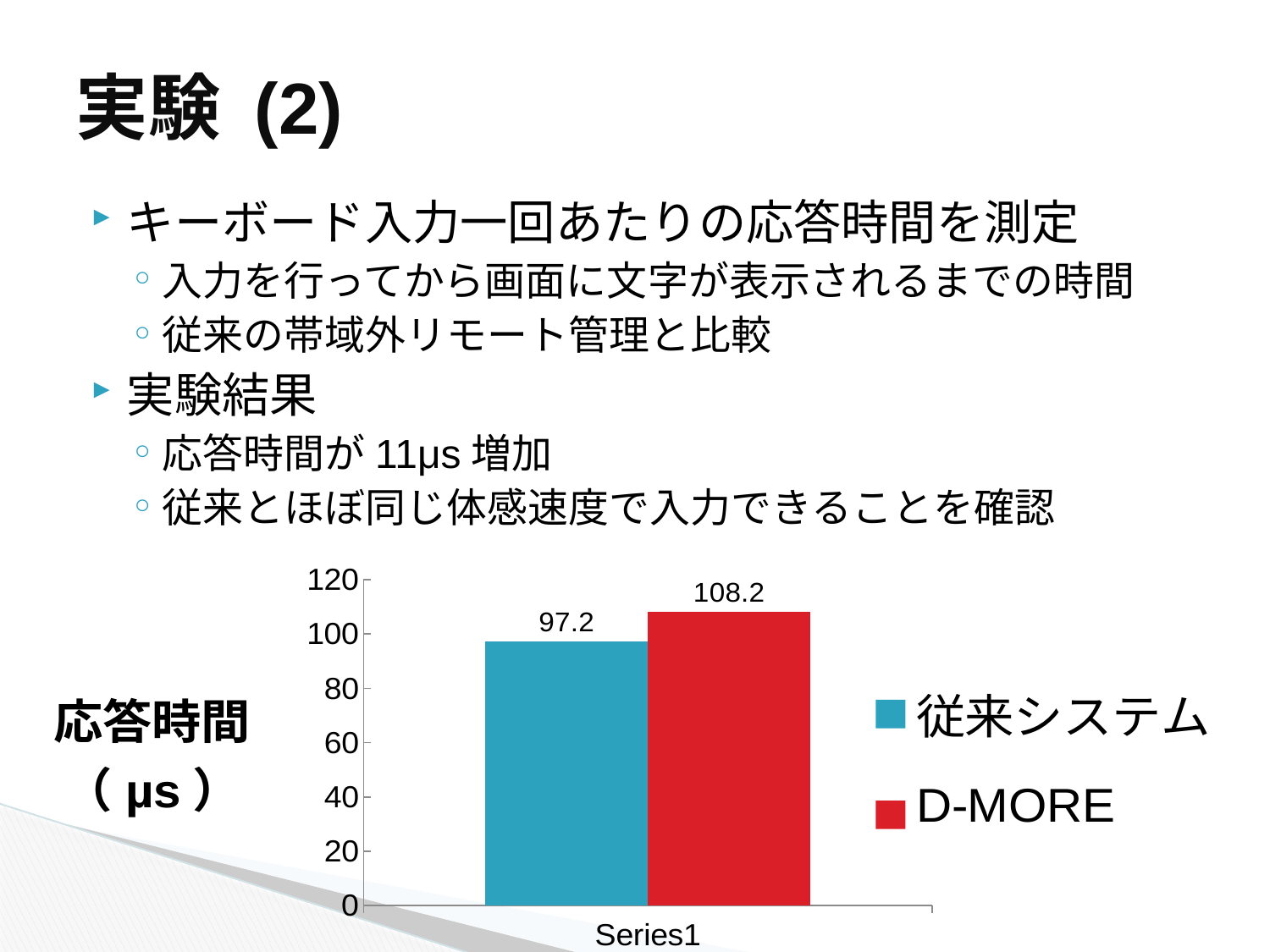

# 実験 (2)
キーボード入力一回あたりの応答時間を測定
入力を行ってから画面に文字が表示されるまでの時間
従来の帯域外リモート管理と比較
実験結果
応答時間が11μs増加
従来とほぼ同じ体感速度で入力できることを確認

### Chart

| Category | 従来システム | D-MORE |
|---|---|---|
|  | 97.2 | 108.2 |